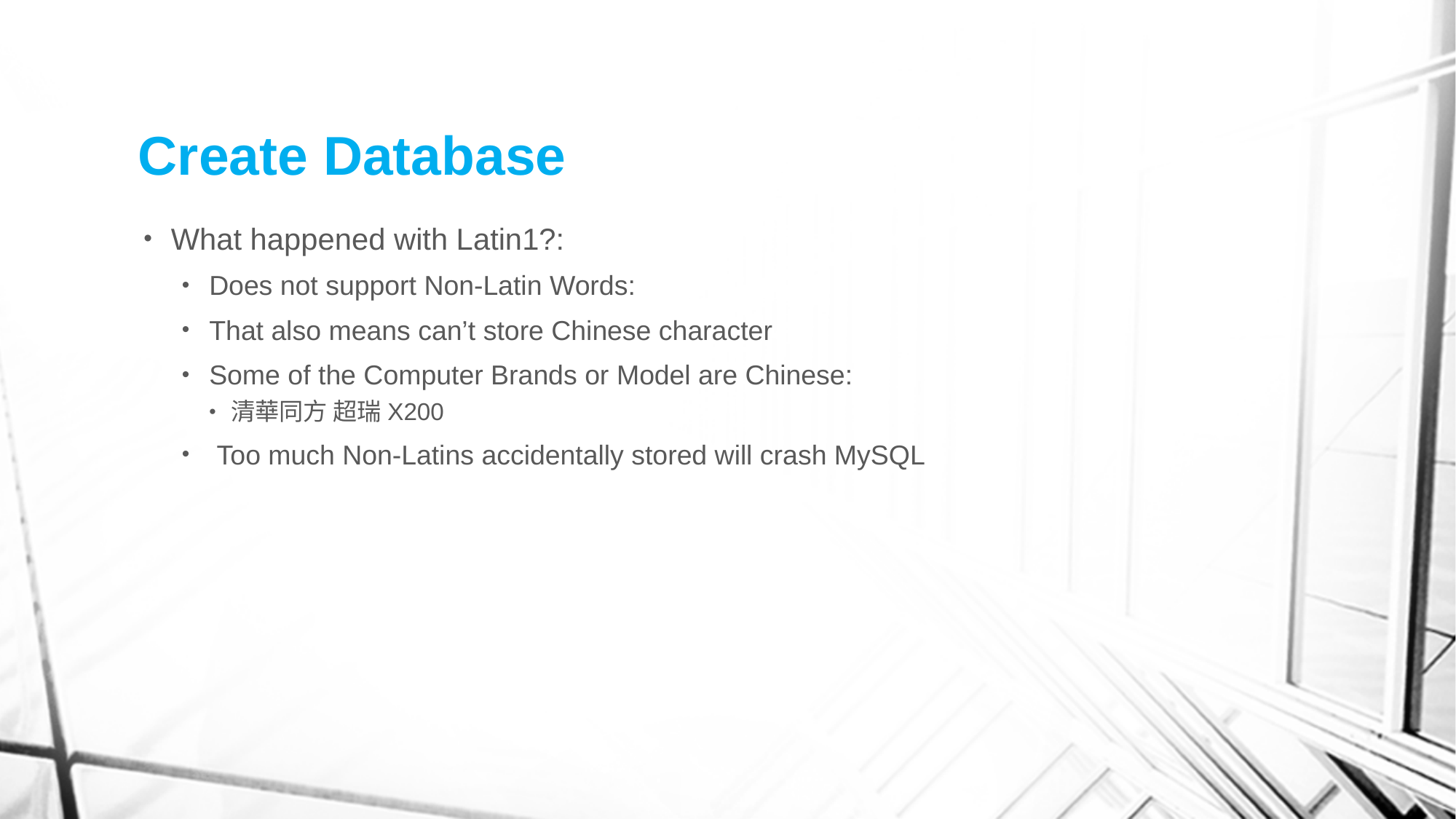

# Create Database
What happened with Latin1?:
Does not support Non-Latin Words:
That also means can’t store Chinese character
Some of the Computer Brands or Model are Chinese:
清華同方 超瑞X200
 Too much Non-Latins accidentally stored will crash MySQL